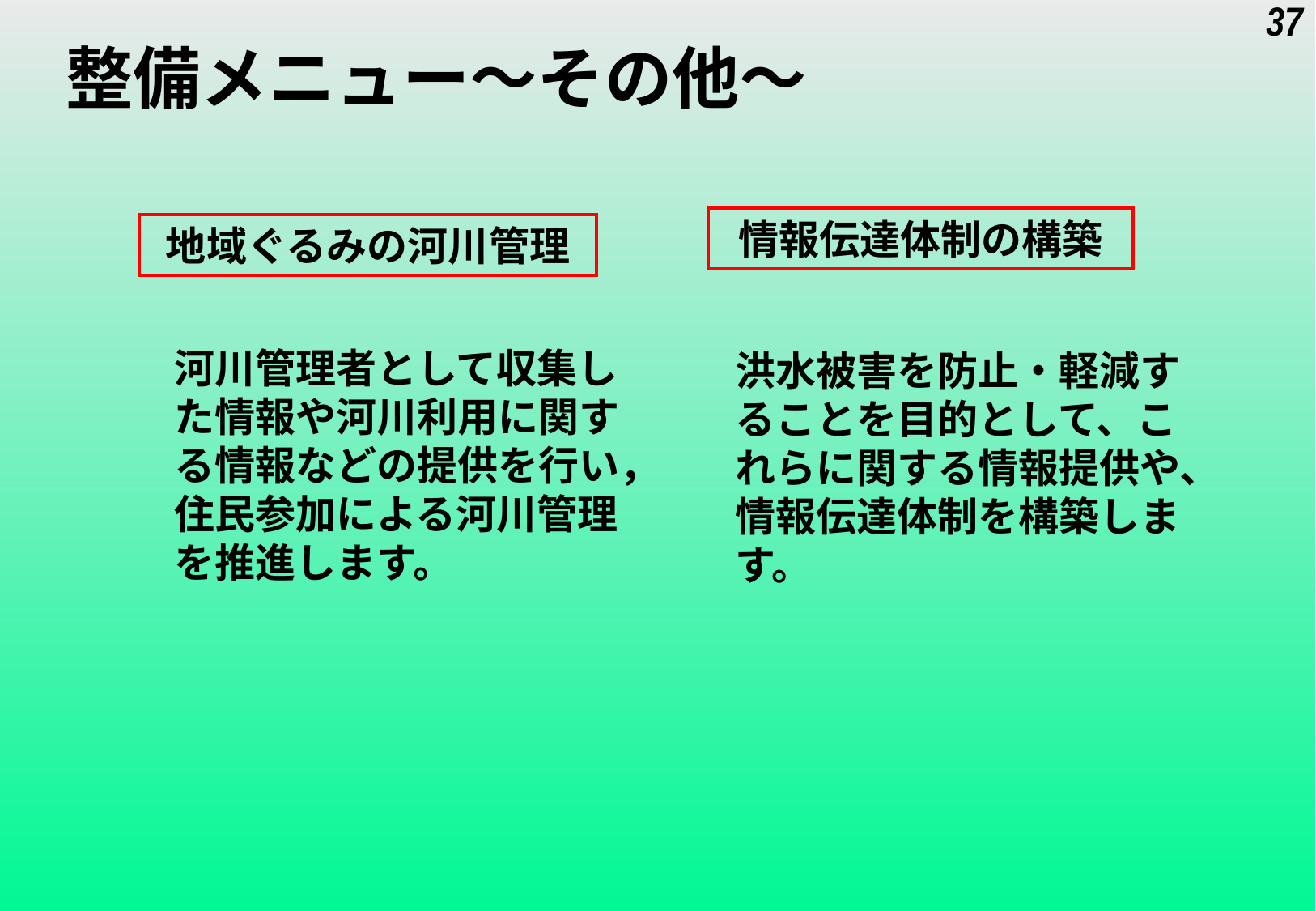

整備メニュー～その他～
37
情報伝達体制の構築
地域ぐるみの河川管理
河川管理者として収集した情報や河川利用に関する情報などの提供を行い，住民参加による河川管理を推進します。
洪水被害を防止・軽減することを目的として、これらに関する情報提供や、情報伝達体制を構築します。